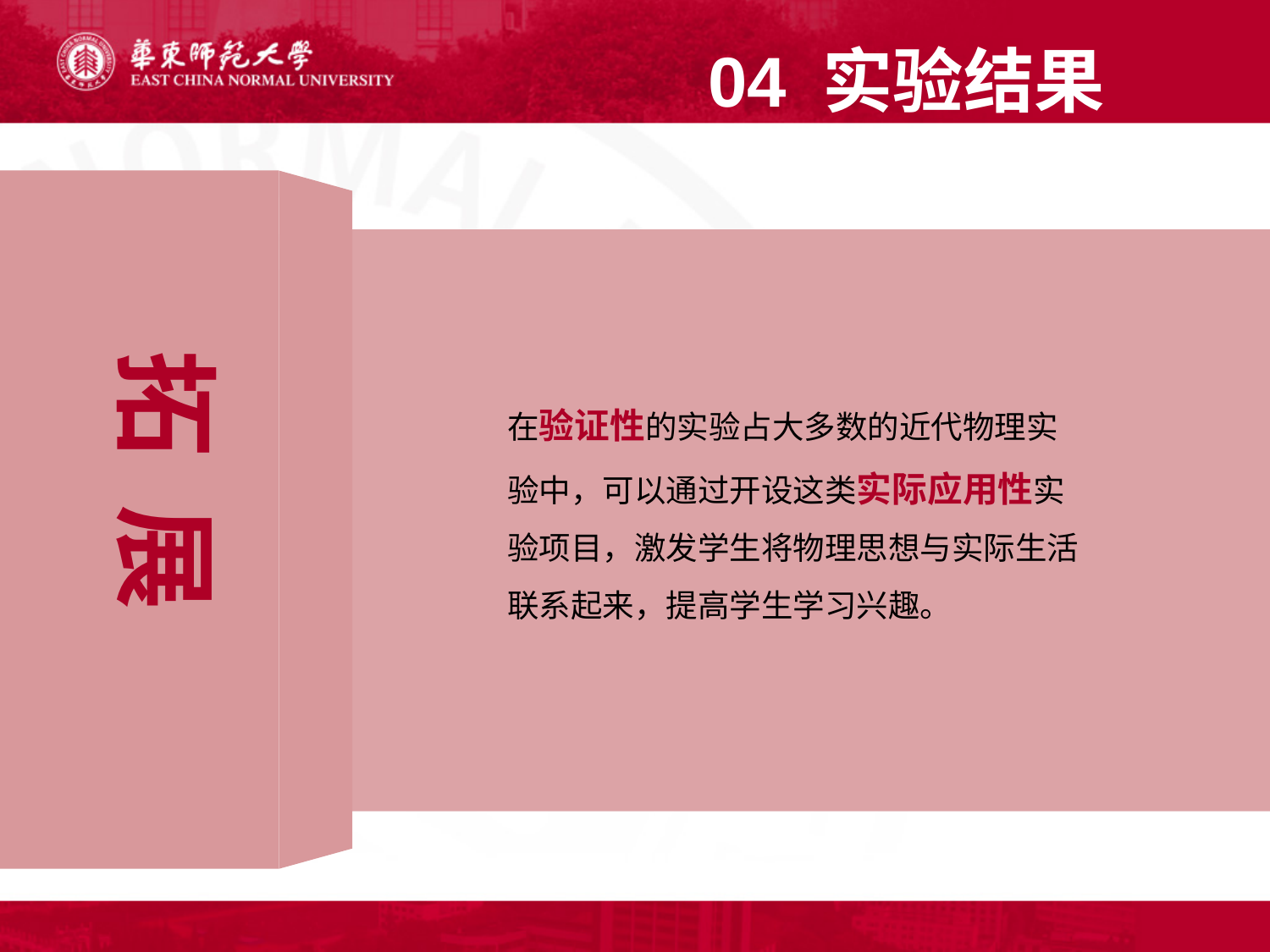

# 04 实验结果

拓  展
在验证性的实验占大多数的近代物理实验中，可以通过开设这类实际应用性实验项目，激发学生将物理思想与实际生活联系起来，提高学生学习兴趣。